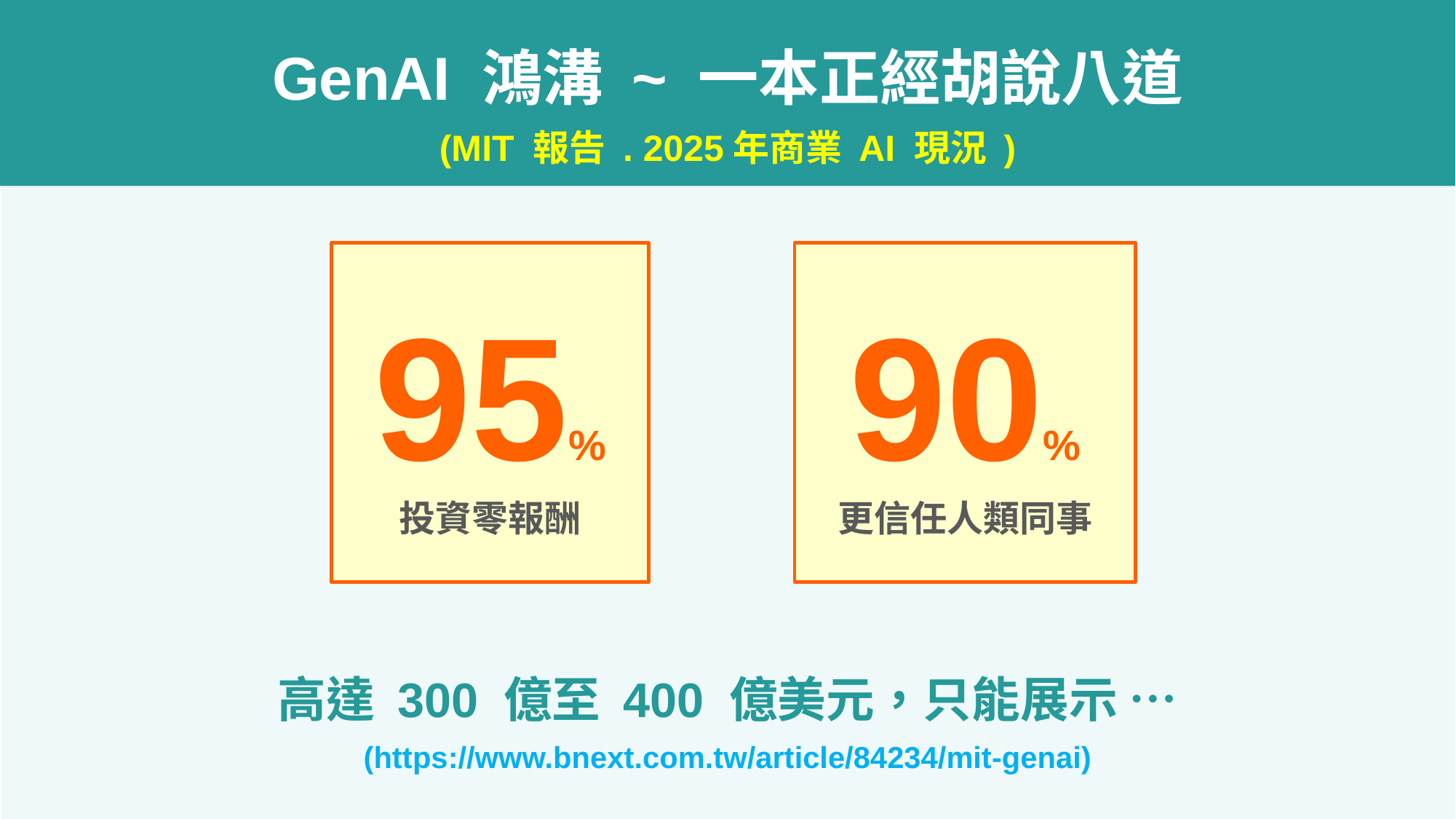

# GenAI 鴻溝 ~ 一本正經胡說八道 (MIT 報告 . 2025年商業 AI 現況 )

95%
投資零報酬
90%
更信任人類同事
高達 300 億至 400 億美元，只能展示 …
(https://www.bnext.com.tw/article/84234/mit-genai)